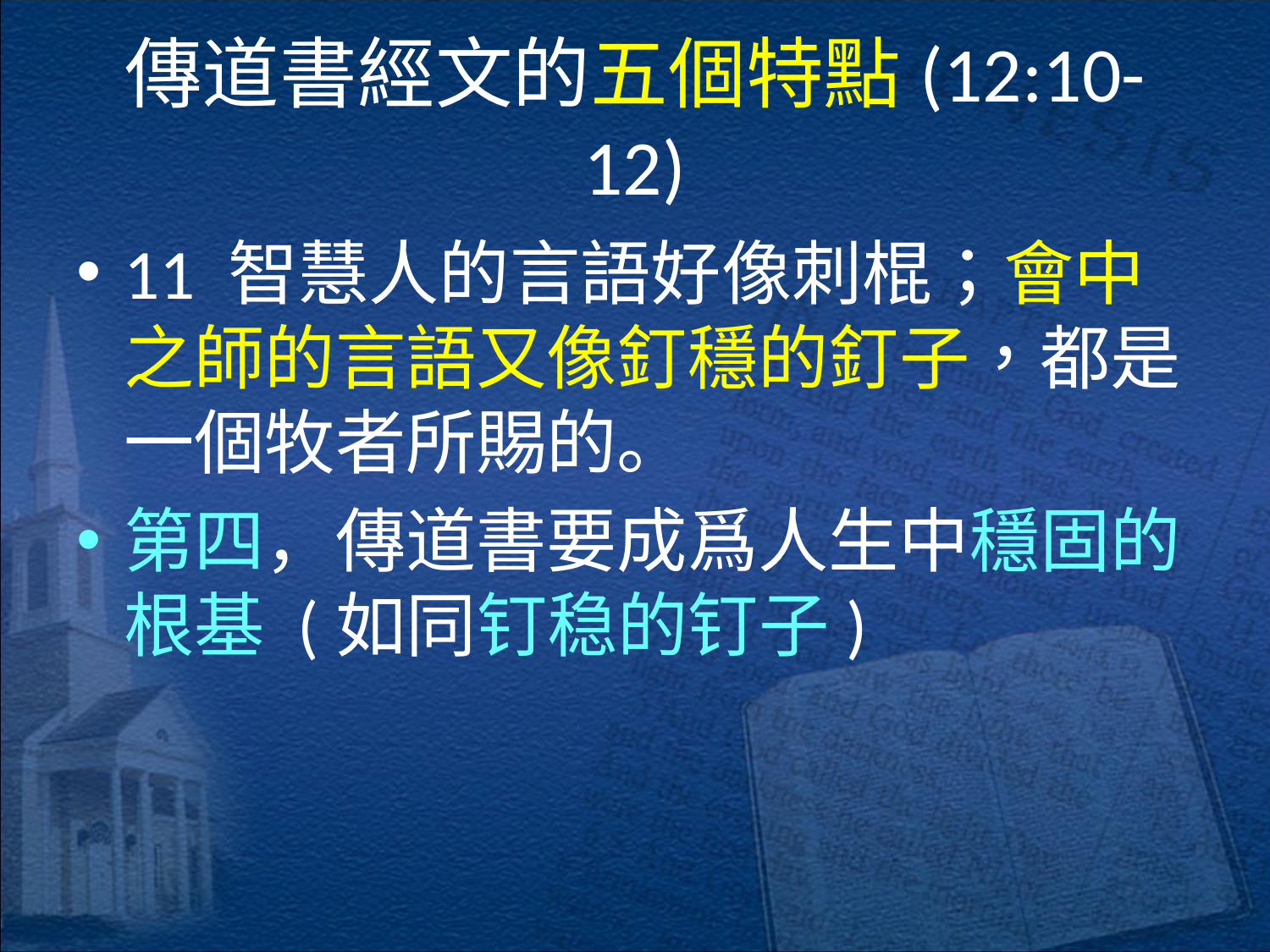

# 傳道書經文的五個特點(12:10-12)
11 智慧人的言語好像刺棍；會中之師的言語又像釘穩的釘子，都是一個牧者所賜的。
第四，傳道書要成爲人生中穩固的根基 (如同钉稳的钉子)